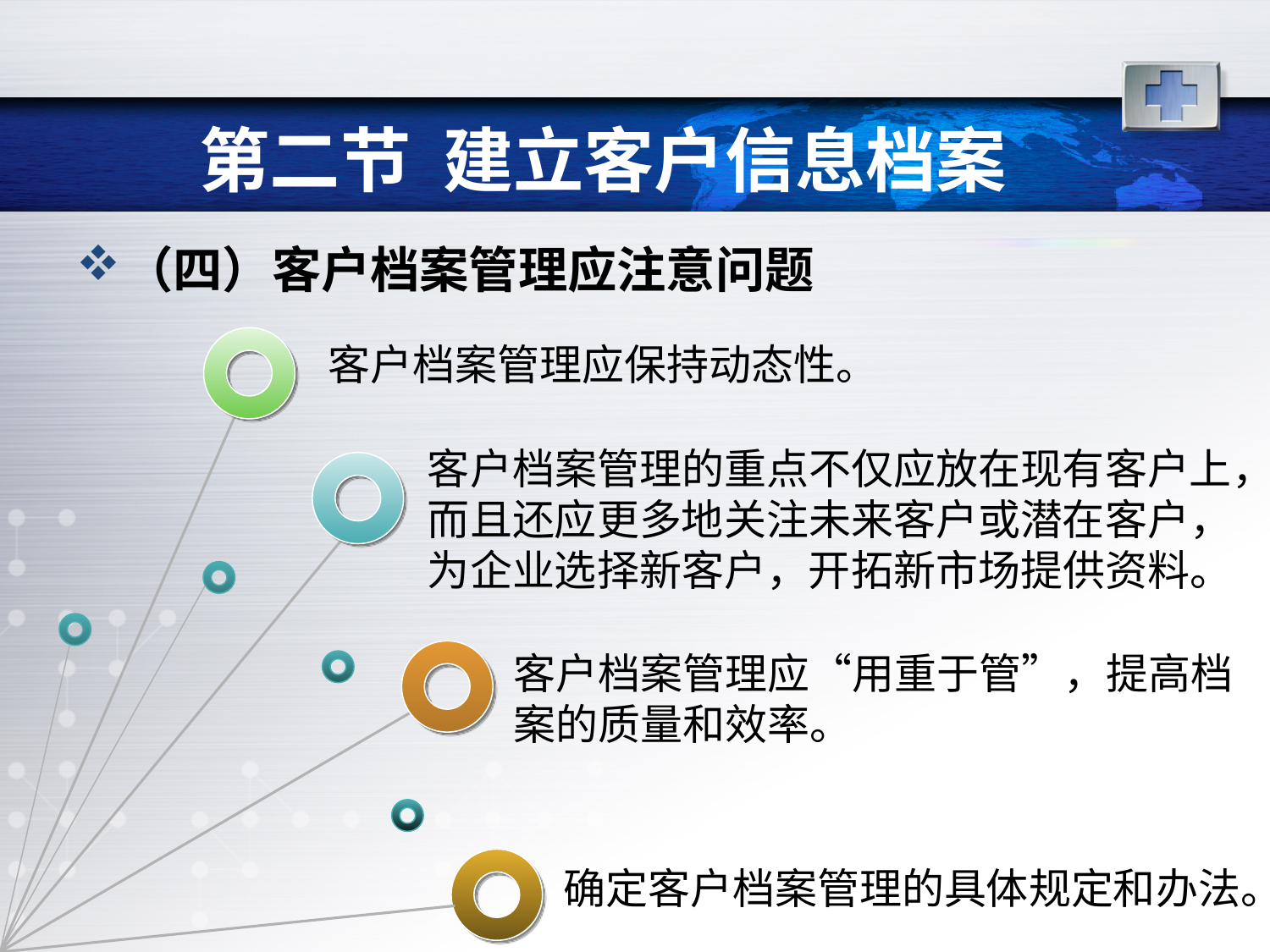

# 第二节  建立客户信息档案
（四）客户档案管理应注意问题

客户档案管理应保持动态性。

客户档案管理的重点不仅应放在现有客户上，而且还应更多地关注未来客户或潜在客户，为企业选择新客户，开拓新市场提供资料。

客户档案管理应“用重于管”，提高档案的质量和效率。

确定客户档案管理的具体规定和办法。